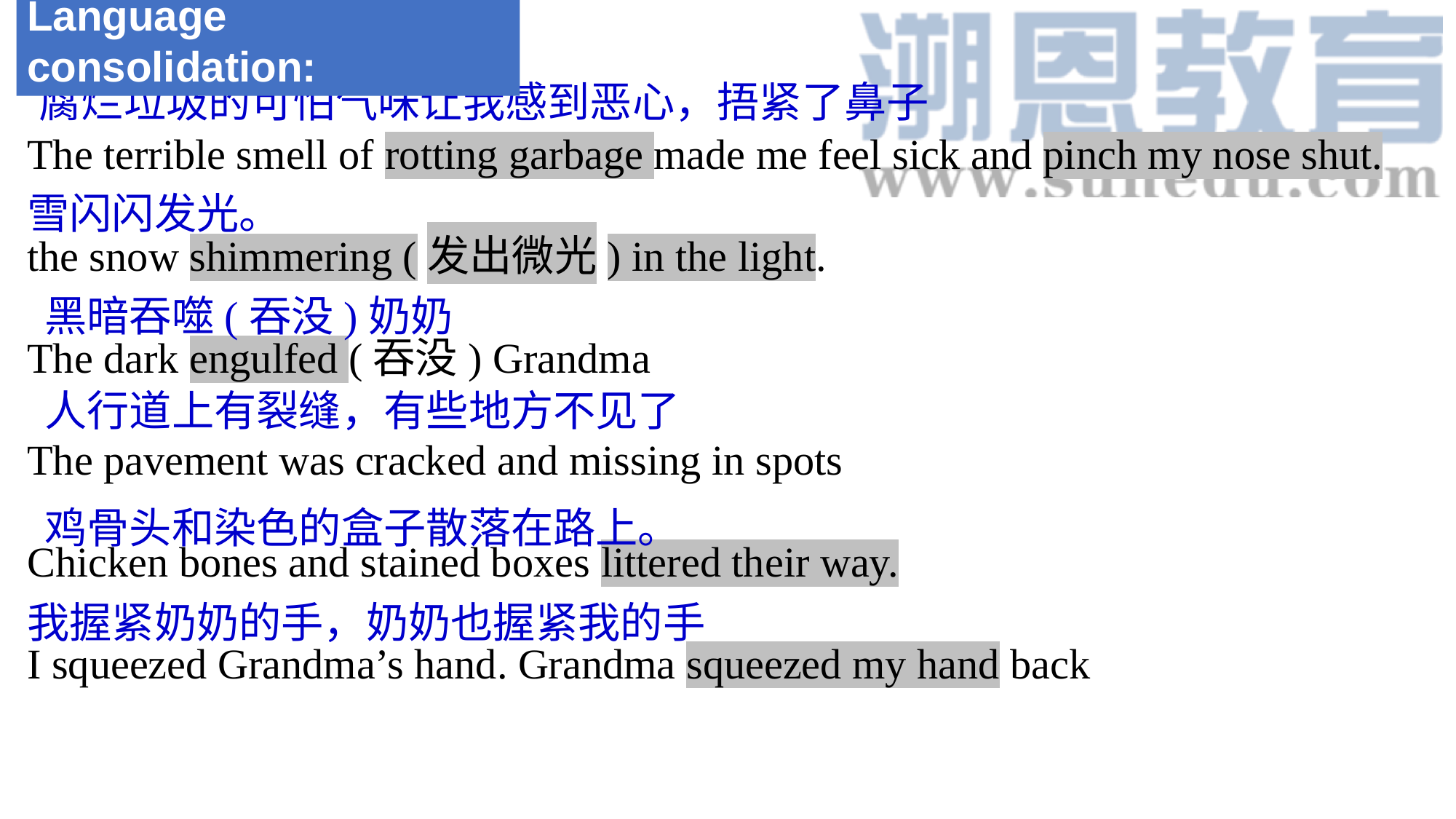

Language consolidation:
腐烂垃圾的可怕气味让我感到恶心，捂紧了鼻子
The terrible smell of rotting garbage made me feel sick and pinch my nose shut.

the snow shimmering (发出微光) in the light.

The dark engulfed (吞没) Grandma

The pavement was cracked and missing in spots

Chicken bones and stained boxes littered their way.

I squeezed Grandma’s hand. Grandma squeezed my hand back
雪闪闪发光。

黑暗吞噬(吞没)奶奶
人行道上有裂缝，有些地方不见了
鸡骨头和染色的盒子散落在路上。
我握紧奶奶的手，奶奶也握紧我的手